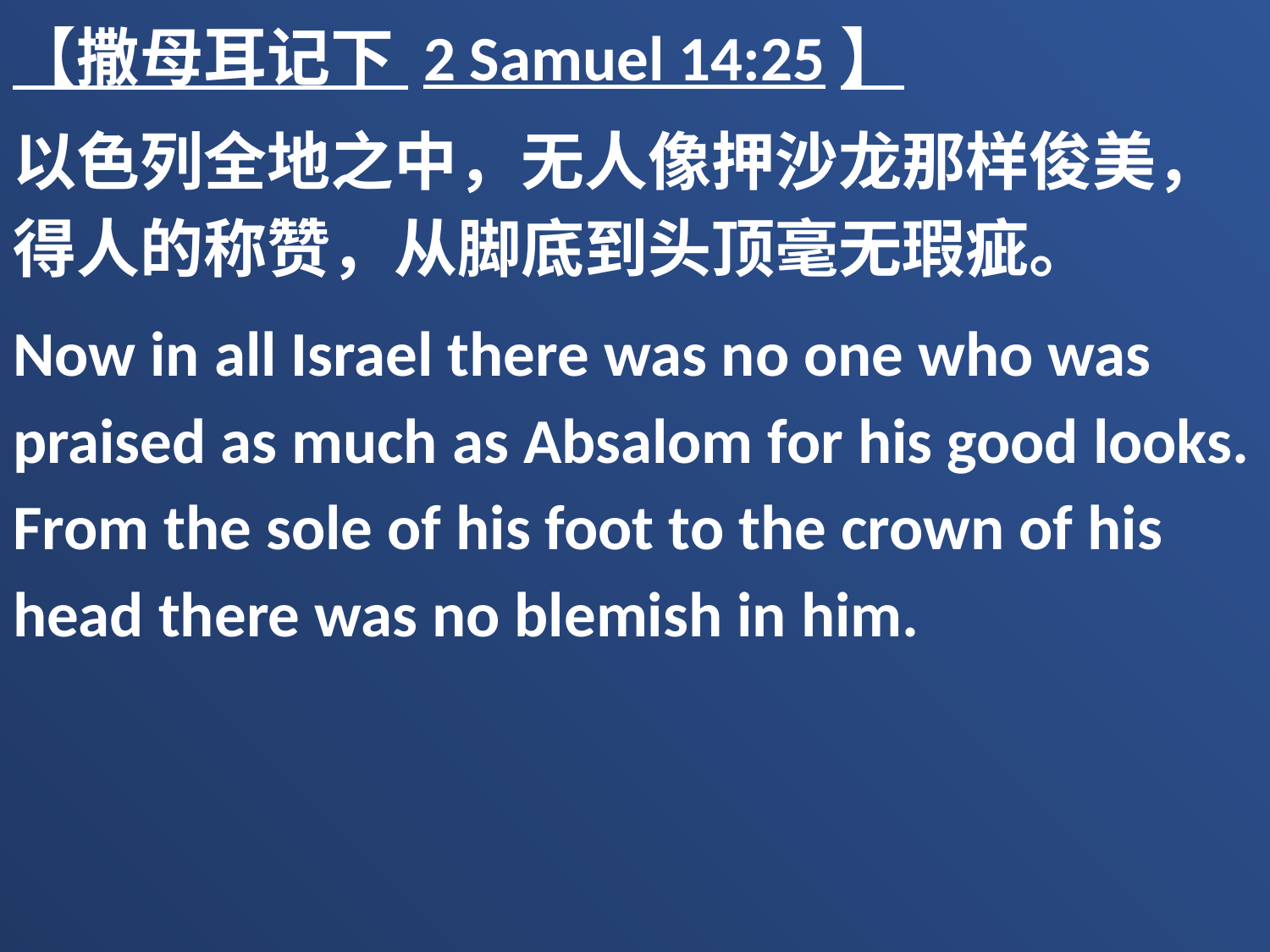

【撒母耳记下 2 Samuel 14:25】
以色列全地之中，无人像押沙龙那样俊美，得人的称赞，从脚底到头顶毫无瑕疵。
Now in all Israel there was no one who was praised as much as Absalom for his good looks. From the sole of his foot to the crown of his head there was no blemish in him.